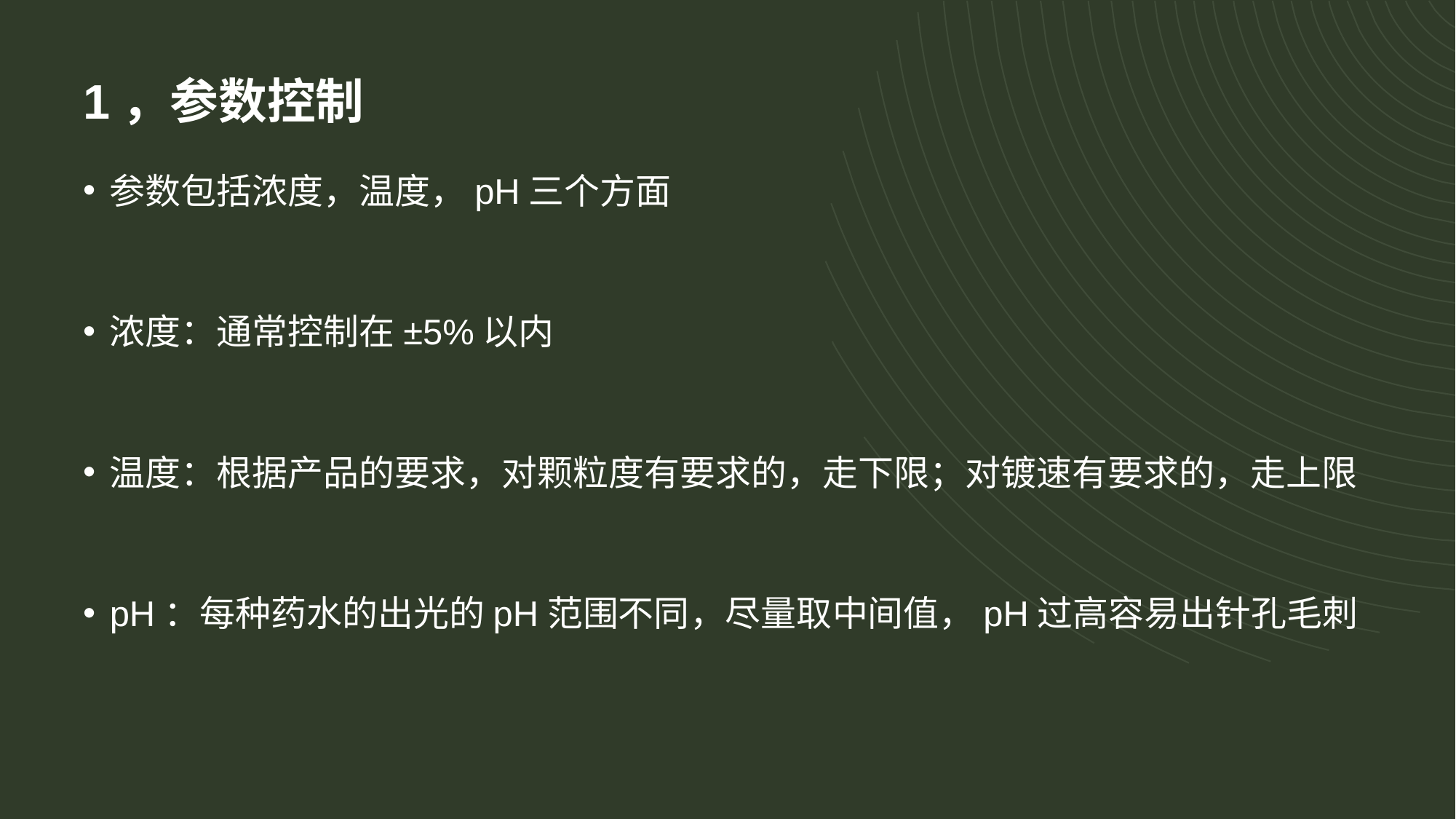

# 1，参数控制
参数包括浓度，温度，pH三个方面

浓度：通常控制在±5%以内

温度：根据产品的要求，对颗粒度有要求的，走下限；对镀速有要求的，走上限

pH：每种药水的出光的pH范围不同，尽量取中间值，pH过高容易出针孔毛刺